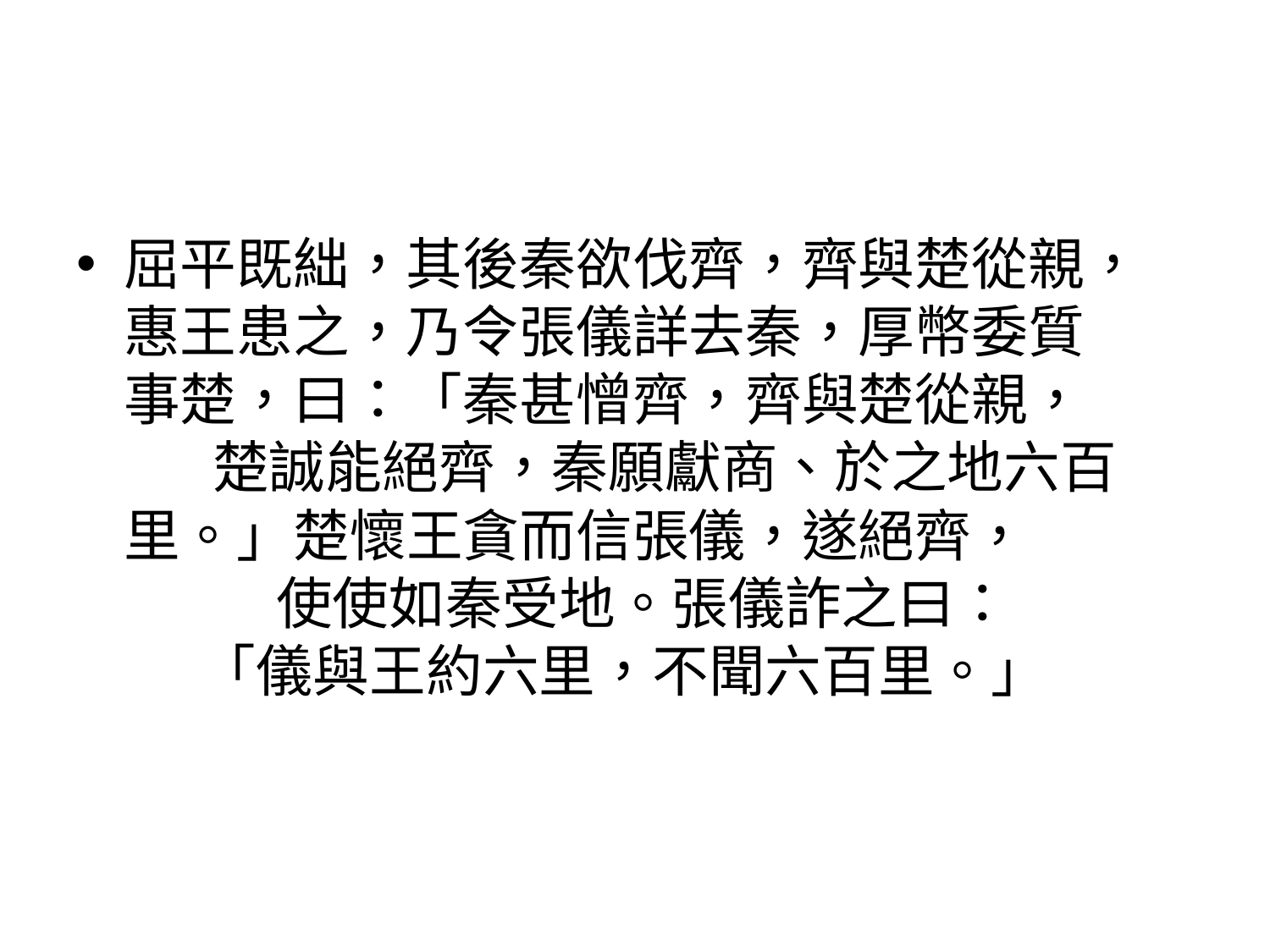

#
屈平既絀，其後秦欲伐齊，齊與楚從親，惠王患之，乃令張儀詳去秦，厚幣委質         事楚，曰：「秦甚憎齊，齊與楚從親，                楚誠能絕齊，秦願獻商、於之地六百里。」楚懷王貪而信張儀，遂絕齊，                          使使如秦受地。張儀詐之曰：                     「儀與王約六里，不聞六百里。」